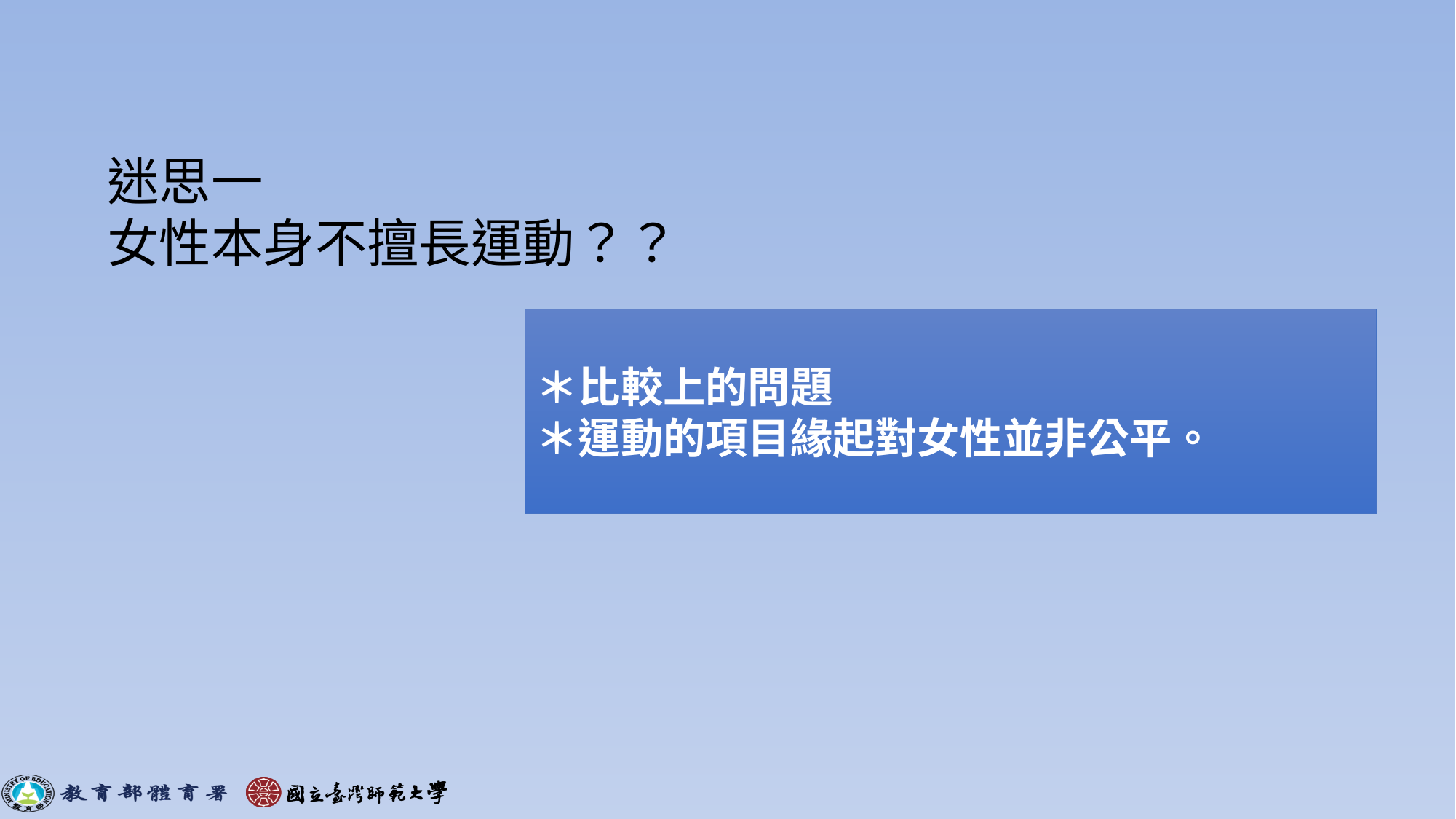

# 迷思一 女性本身不擅長運動？？
＊比較上的問題
＊運動的項目緣起對女性並非公平。